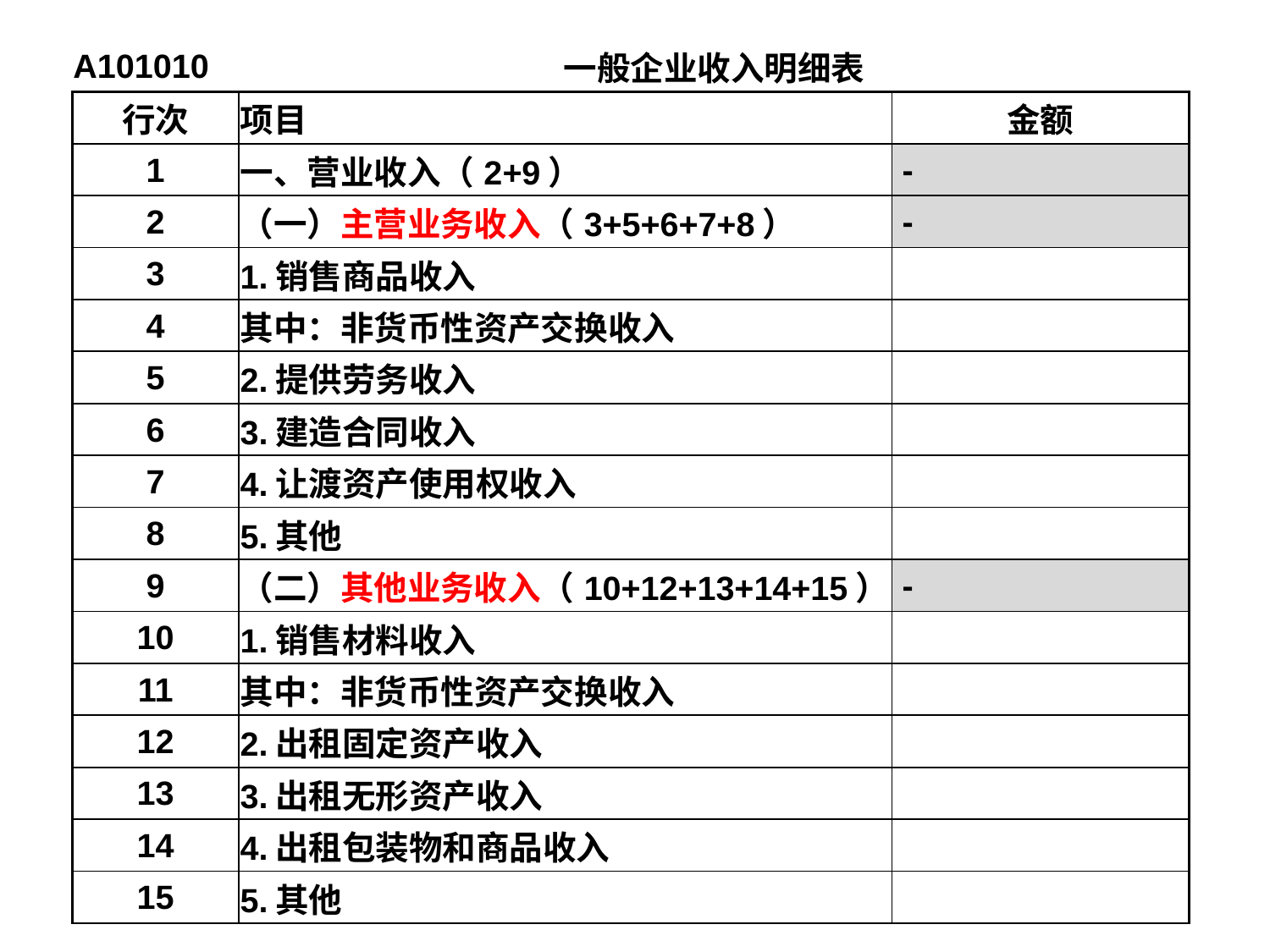

| A101010 | 一般企业收入明细表 |  |
| --- | --- | --- |
| 行次 | 项目 | 金额 |
| 1 | 一、营业收入（2+9） | - |
| 2 | （一）主营业务收入（3+5+6+7+8） | - |
| 3 | 1.销售商品收入 |  |
| 4 | 其中：非货币性资产交换收入 |  |
| 5 | 2.提供劳务收入 |  |
| 6 | 3.建造合同收入 |  |
| 7 | 4.让渡资产使用权收入 |  |
| 8 | 5.其他 |  |
| 9 | （二）其他业务收入（10+12+13+14+15） | - |
| 10 | 1.销售材料收入 |  |
| 11 | 其中：非货币性资产交换收入 |  |
| 12 | 2.出租固定资产收入 |  |
| 13 | 3.出租无形资产收入 |  |
| 14 | 4.出租包装物和商品收入 |  |
| 15 | 5.其他 |  |